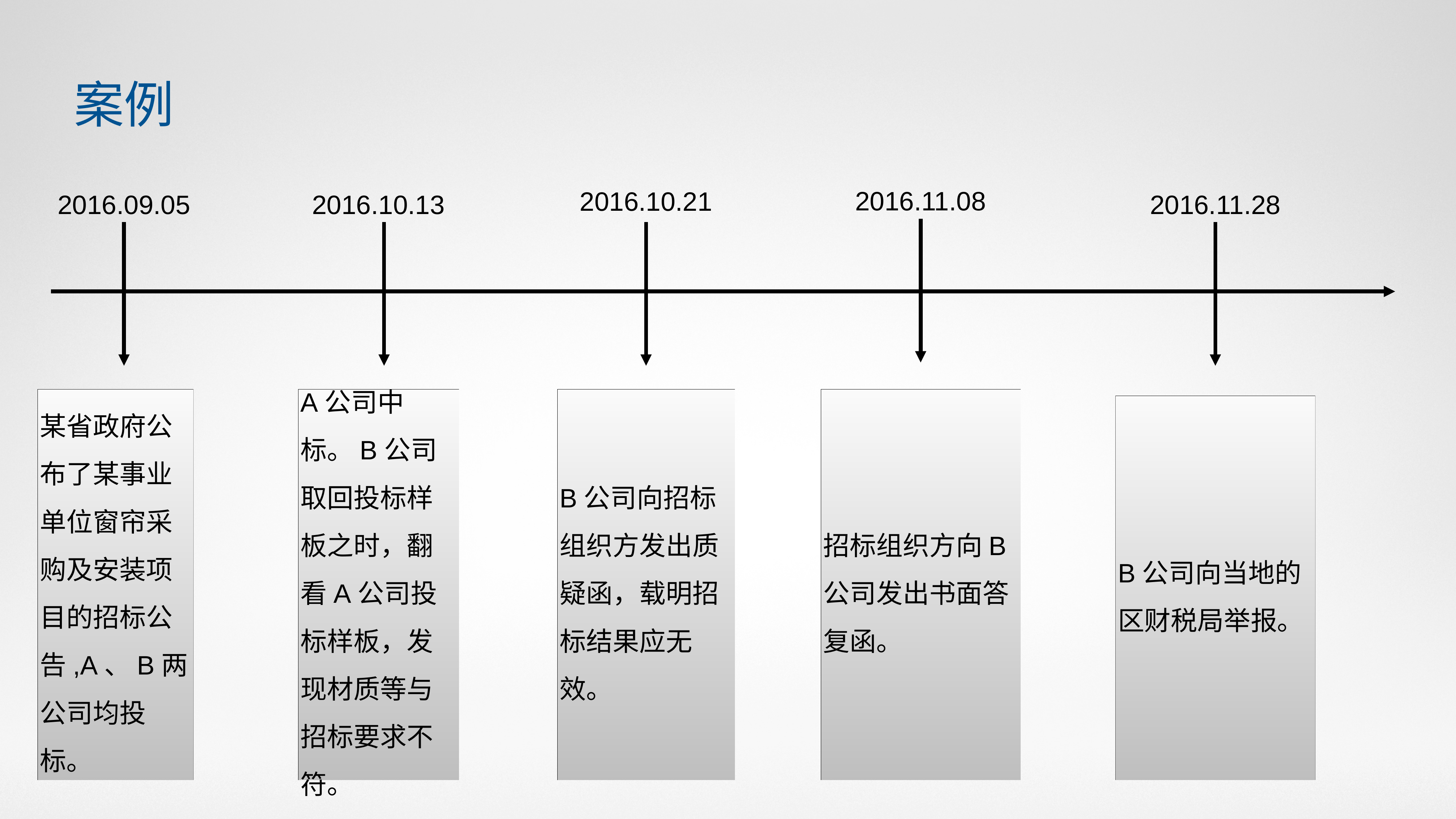

案例
2016.11.08
2016.10.21
2016.11.28
2016.09.05
2016.10.13

A公司中标。B公司取回投标样板之时，翻看A公司投标样板，发现材质等与招标要求不符。

B公司向招标组织方发出质疑函，载明招标结果应无效。

某省政府公布了某事业单位窗帘采购及安装项目的招标公告,A、B两公司均投标。

招标组织方向B公司发出书面答复函。

B公司向当地的区财税局举报。